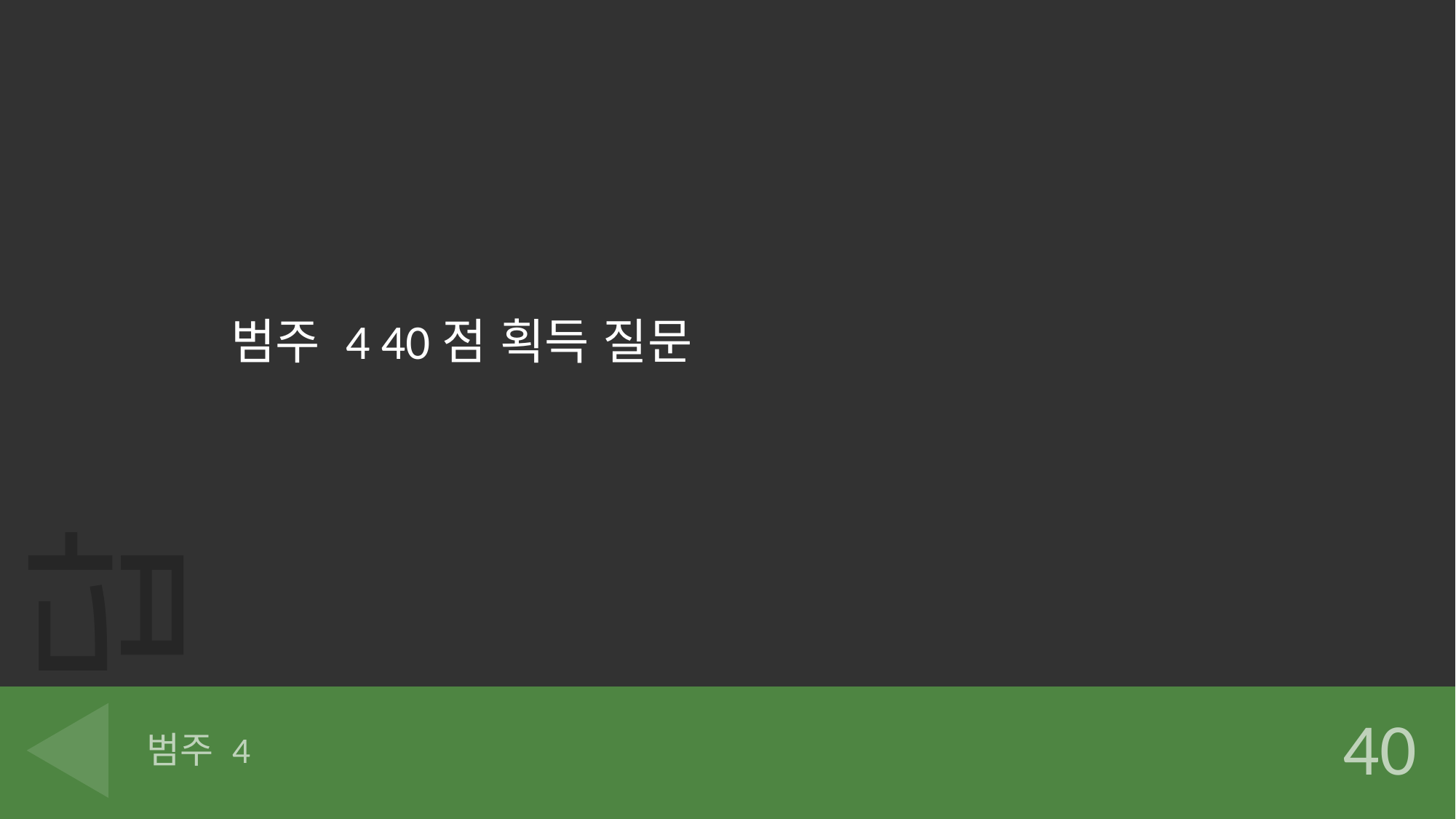

범주 4 40점 획득 질문
# 범주 4
40